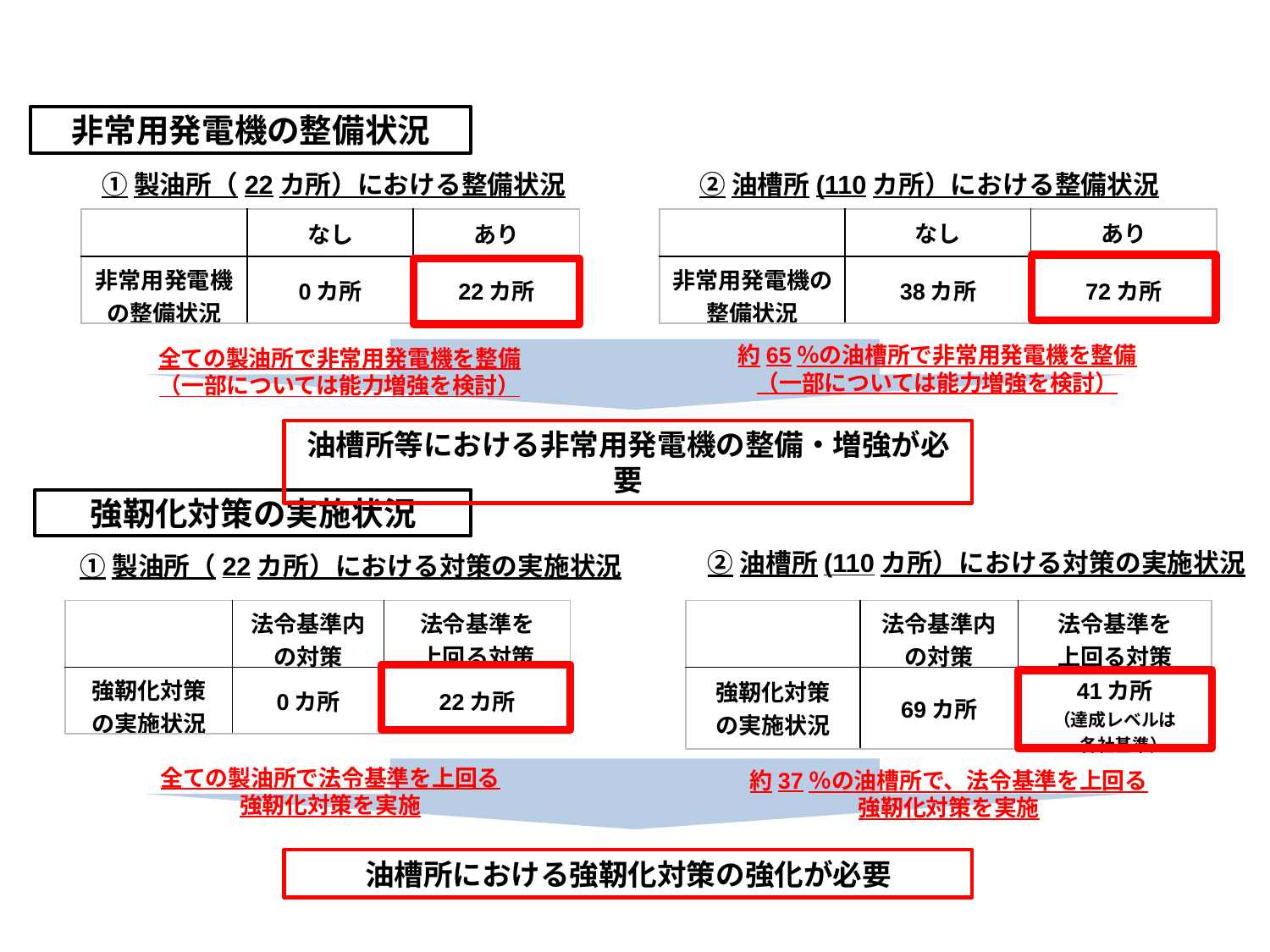

非常用発電機の整備状況
①製油所（22カ所）における整備状況
②油槽所(110カ所）における整備状況
|  | なし | あり |
| --- | --- | --- |
| 非常用発電機の整備状況 | 38カ所 | 72カ所 |
|  | なし | あり |
| --- | --- | --- |
| 非常用発電機の整備状況 | 0カ所 | 22カ所 |

約65％の油槽所で非常用発電機を整備
（一部については能力増強を検討）
全ての製油所で非常用発電機を整備
（一部については能力増強を検討）

油槽所等における非常用発電機の整備・増強が必要
強靭化対策の実施状況
②油槽所(110カ所）における対策の実施状況
①製油所（22カ所）における対策の実施状況
|  | 法令基準内の対策 | 法令基準を 上回る対策 |
| --- | --- | --- |
| 強靭化対策 の実施状況 | 0カ所 | 22カ所 |
|  | 法令基準内の対策 | 法令基準を 上回る対策 |
| --- | --- | --- |
| 強靭化対策 の実施状況 | 69カ所 | 41カ所 （達成レベルは 　各社基準） |

全ての製油所で法令基準を上回る
強靭化対策を実施

約37％の油槽所で、法令基準を上回る
強靭化対策を実施
油槽所における強靭化対策の強化が必要